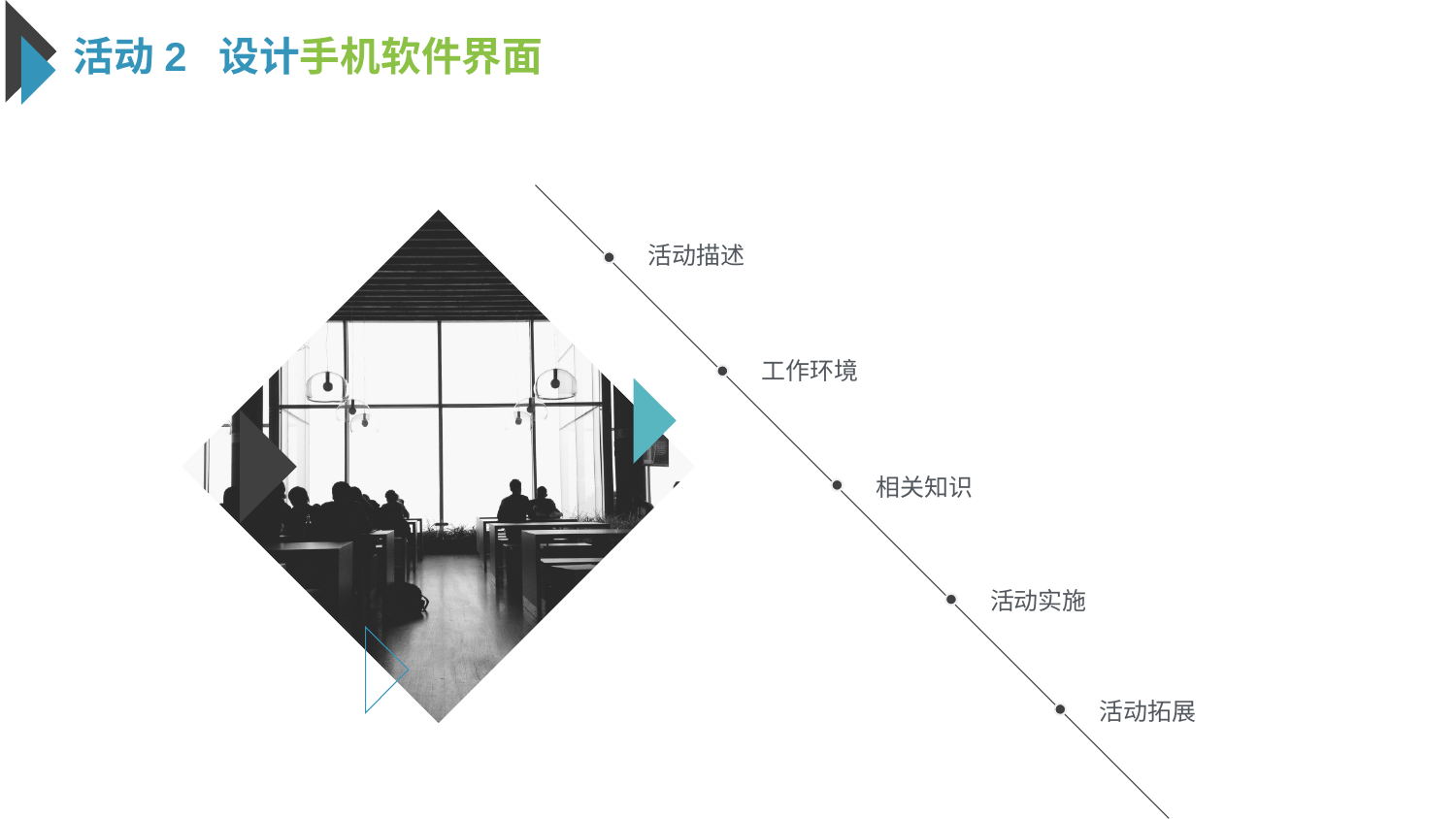

活动2  设计手机软件界面

活动描述

工作环境

相关知识

活动实施

活动拓展